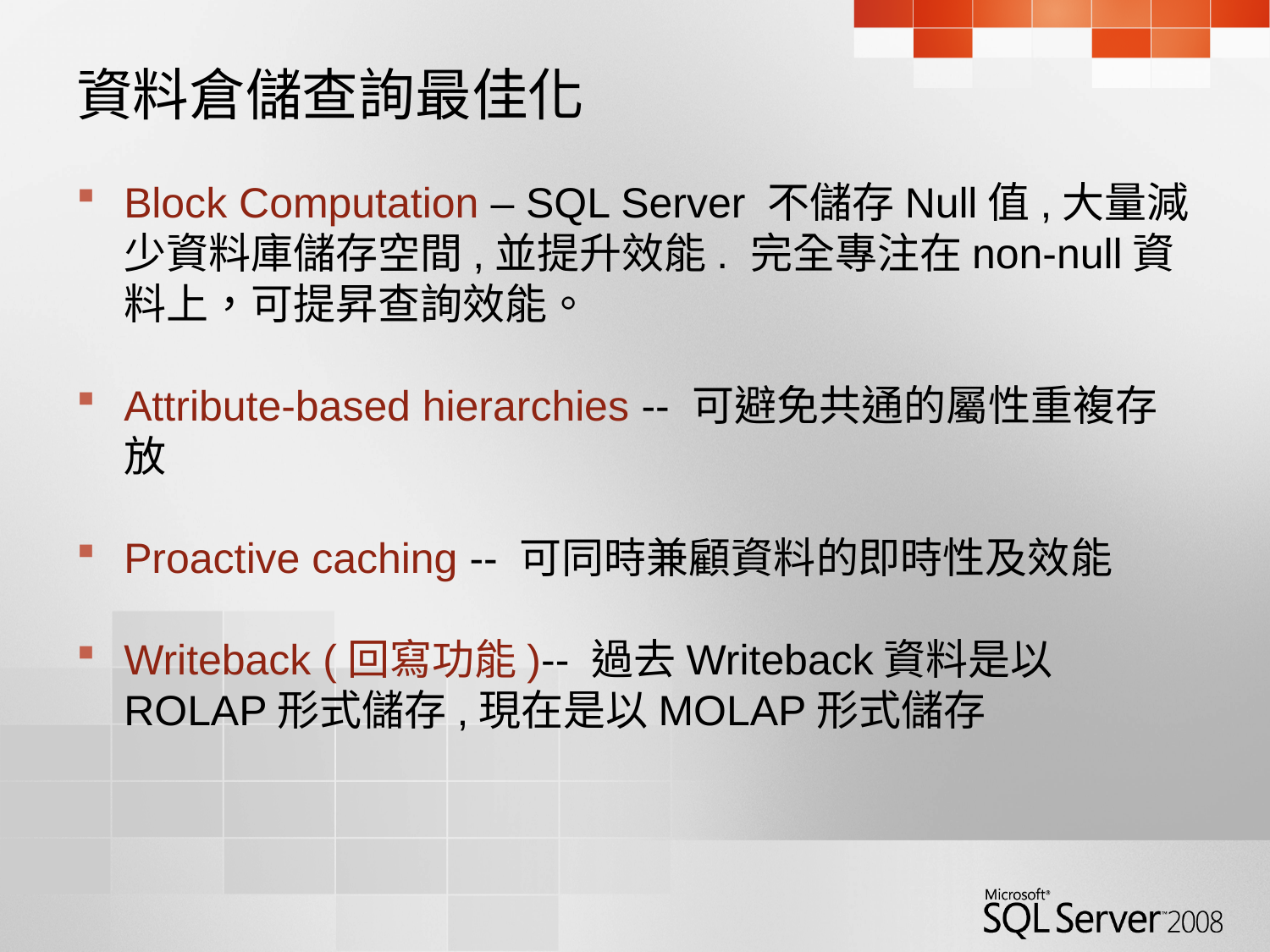

# 資料倉儲查詢最佳化
Block Computation – SQL Server 不儲存Null值,大量減少資料庫儲存空間,並提升效能. 完全專注在non-null資料上，可提昇查詢效能。

Attribute-based hierarchies -- 可避免共通的屬性重複存放

Proactive caching -- 可同時兼顧資料的即時性及效能

Writeback (回寫功能)-- 過去Writeback資料是以ROLAP形式儲存,現在是以MOLAP形式儲存